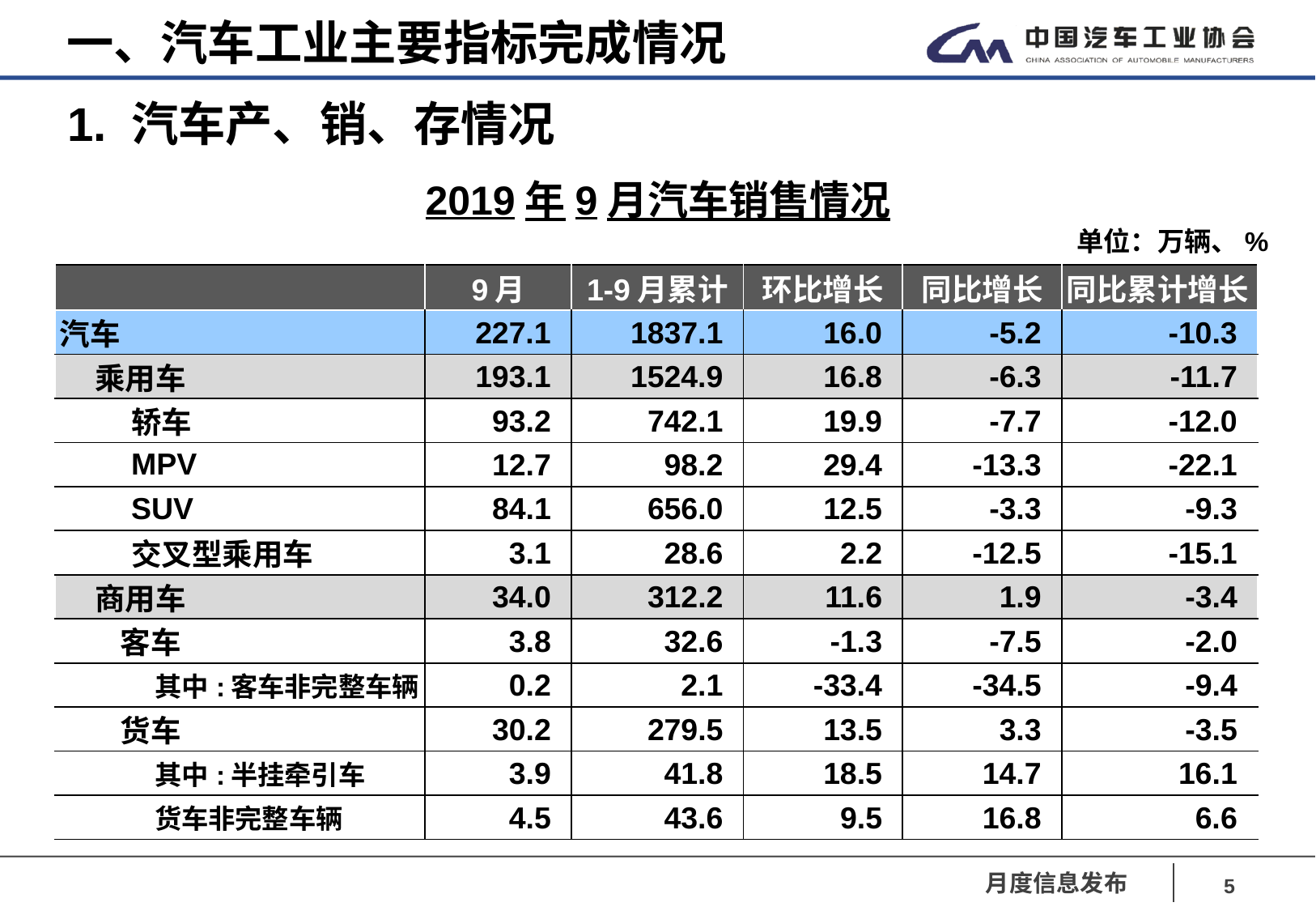

一、汽车工业主要指标完成情况
1. 汽车产、销、存情况
2019年9月汽车销售情况
 单位：万辆、%
|  | 9月 | 1-9月累计 | 环比增长 | 同比增长 | 同比累计增长 |
| --- | --- | --- | --- | --- | --- |
| 汽车 | 227.1 | 1837.1 | 16.0 | -5.2 | -10.3 |
| 乘用车 | 193.1 | 1524.9 | 16.8 | -6.3 | -11.7 |
| 轿车 | 93.2 | 742.1 | 19.9 | -7.7 | -12.0 |
| MPV | 12.7 | 98.2 | 29.4 | -13.3 | -22.1 |
| SUV | 84.1 | 656.0 | 12.5 | -3.3 | -9.3 |
| 交叉型乘用车 | 3.1 | 28.6 | 2.2 | -12.5 | -15.1 |
| 商用车 | 34.0 | 312.2 | 11.6 | 1.9 | -3.4 |
| 客车 | 3.8 | 32.6 | -1.3 | -7.5 | -2.0 |
| 其中:客车非完整车辆 | 0.2 | 2.1 | -33.4 | -34.5 | -9.4 |
| 货车 | 30.2 | 279.5 | 13.5 | 3.3 | -3.5 |
| 其中:半挂牵引车 | 3.9 | 41.8 | 18.5 | 14.7 | 16.1 |
| 货车非完整车辆 | 4.5 | 43.6 | 9.5 | 16.8 | 6.6 |